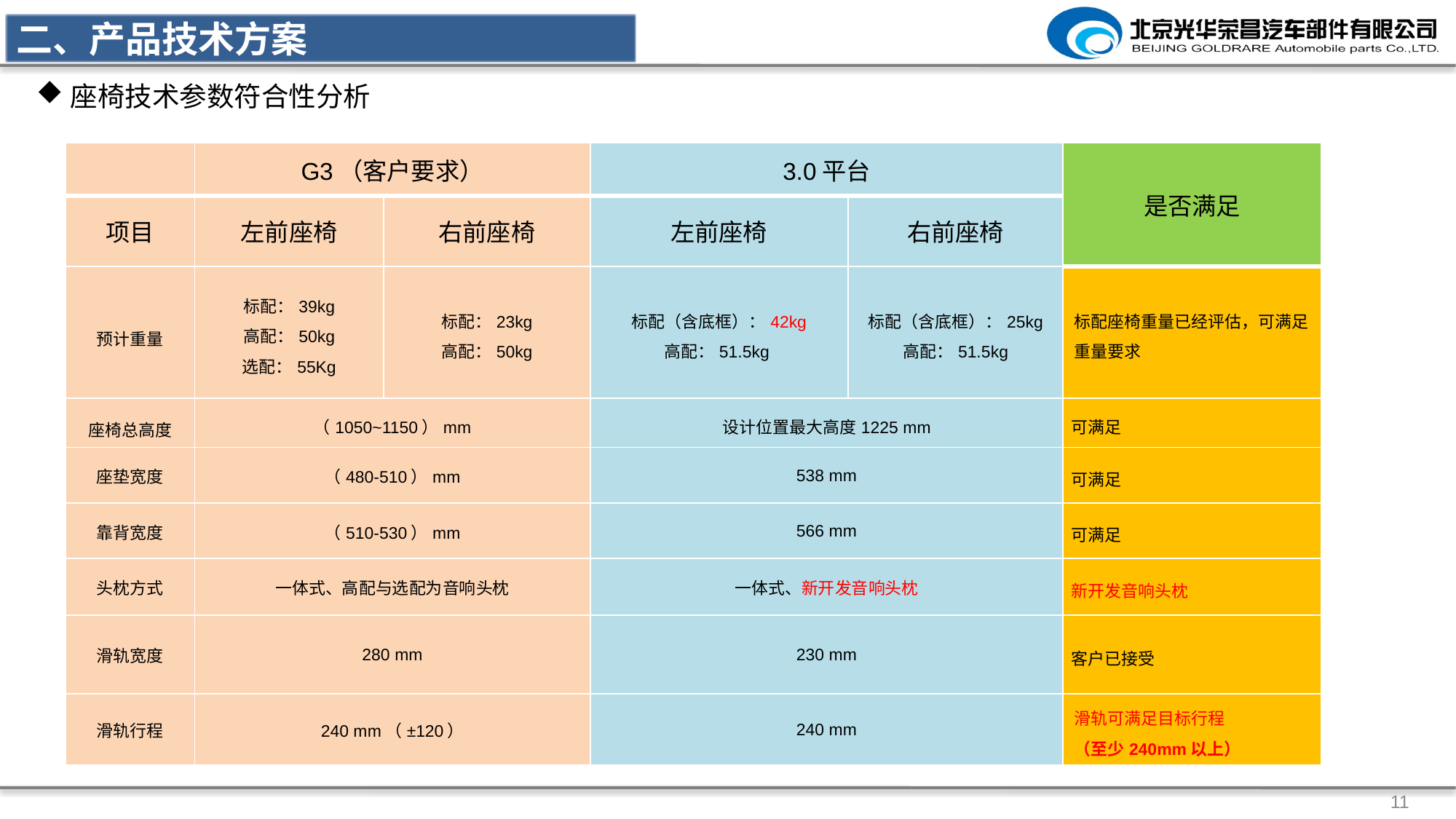

二、产品技术方案
座椅技术参数符合性分析
|  | G3（客户要求） |  | 3.0平台 |  | 是否满足 |
| --- | --- | --- | --- | --- | --- |
| 项目 | 左前座椅 | 右前座椅 | 左前座椅 | 右前座椅 |  |
| 预计重量 | 标配：39kg 高配：50kg 选配：55Kg | 标配：23kg 高配：50kg | 标配（含底框）：42kg 高配：51.5kg | 标配（含底框）：25kg 高配：51.5kg | 标配座椅重量已经评估，可满足重量要求 |
| 座椅总高度 | （1050~1150）mm |  | 设计位置最大高度1225 mm |  | 可满足 |
| 座垫宽度 | （480-510）mm |  | 538 mm |  | 可满足 |
| 靠背宽度 | （510-530）mm |  | 566 mm |  | 可满足 |
| 头枕方式 | 一体式、高配与选配为音响头枕 |  | 一体式、新开发音响头枕 |  | 新开发音响头枕 |
| 滑轨宽度 | 280 mm |  | 230 mm |  | 客户已接受 |
| 滑轨行程 | 240 mm（±120） |  | 240 mm |  | 滑轨可满足目标行程 （至少240mm以上） |